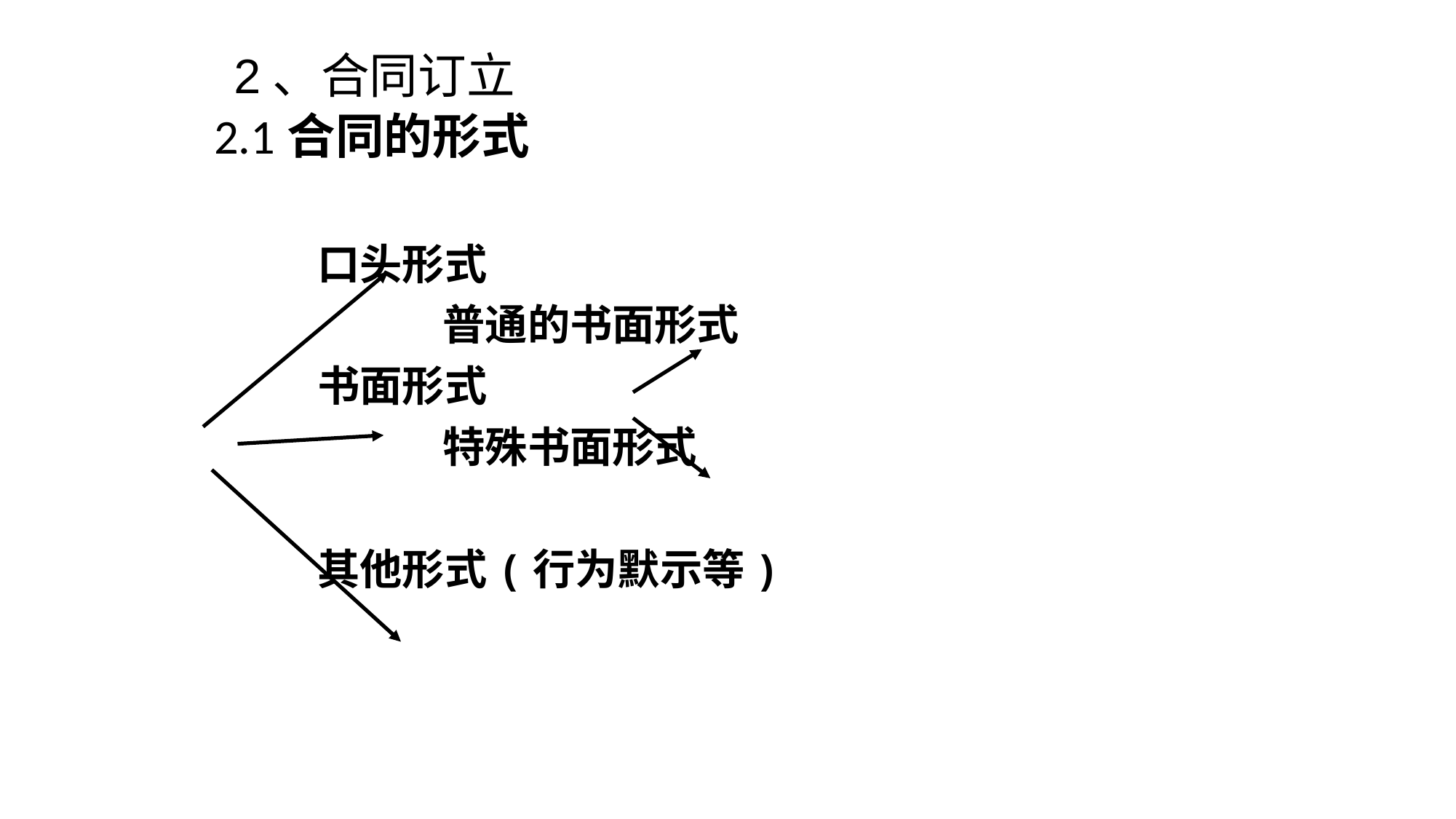

2、合同订立
# 2.1合同的形式
       口头形式
                    普通的书面形式
       书面形式
                    特殊书面形式

       其他形式(行为默示等)